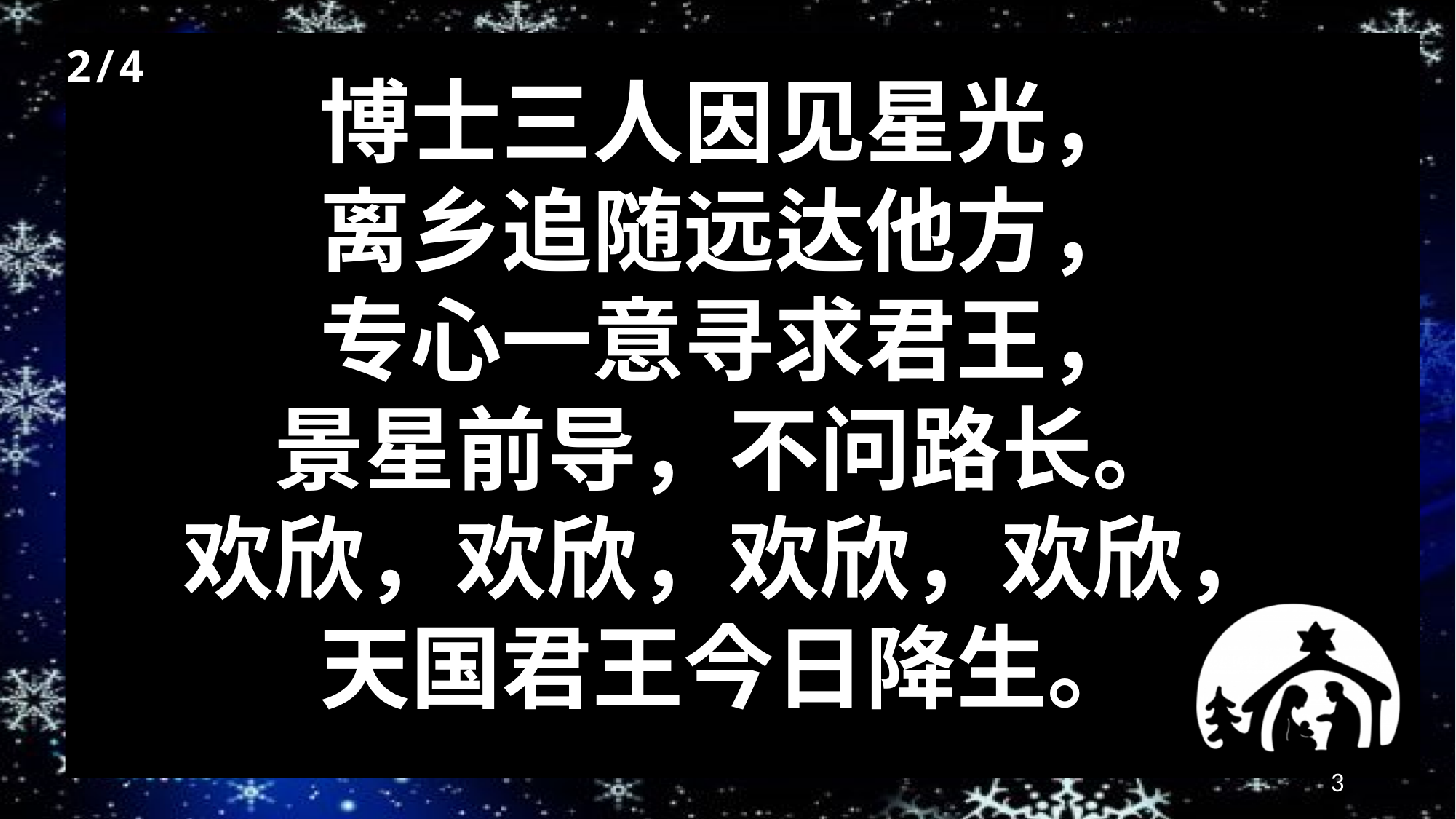

2/4
博士三人因见星光，
离乡追随远达他方，
专心一意寻求君王，
景星前导，不问路长。
欢欣，欢欣，欢欣，欢欣，
天国君王今日降生。

 ​
3